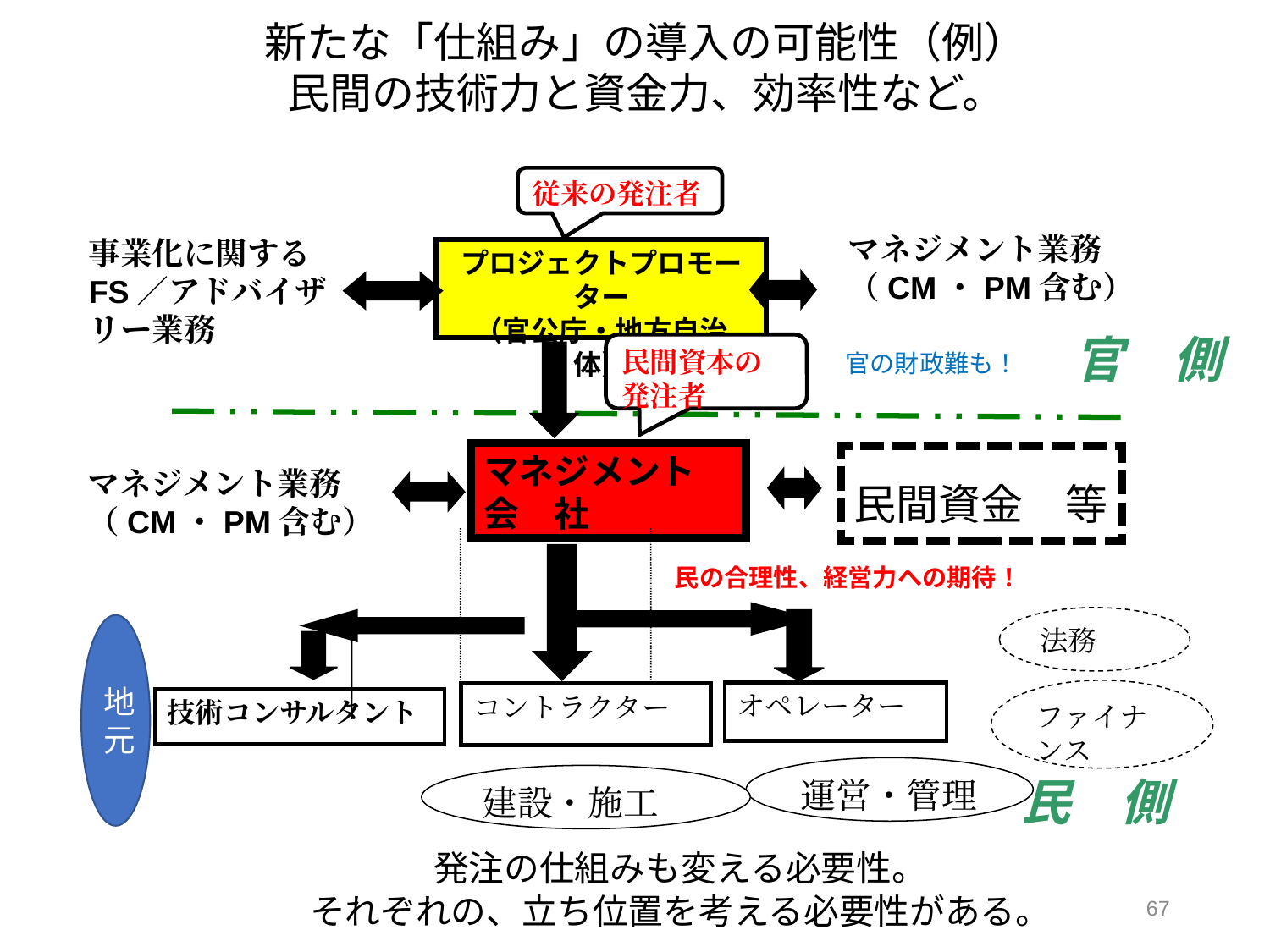

新たな「仕組み」の導入の可能性（例）
民間の技術力と資金力、効率性など。
従来の発注者

マネジメント業務
（CM・PM含む）
事業化に関する
FS／アドバイザリー業務

プロジェクトプロモーター
（官公庁・地方自治体）

官　側

民間資本の
発注者

官の財政難も！

マネジメント
会　社

民間資金　等
マネジメント業務
（CM・PM含む）

民の合理性、経営力への期待！

法務

地元

ファイナンス

オペレーター

コントラクター

技術コンサルタント

運営・管理

建設・施工

民　側

発注の仕組みも変える必要性。
それぞれの、立ち位置を考える必要性がある。

67